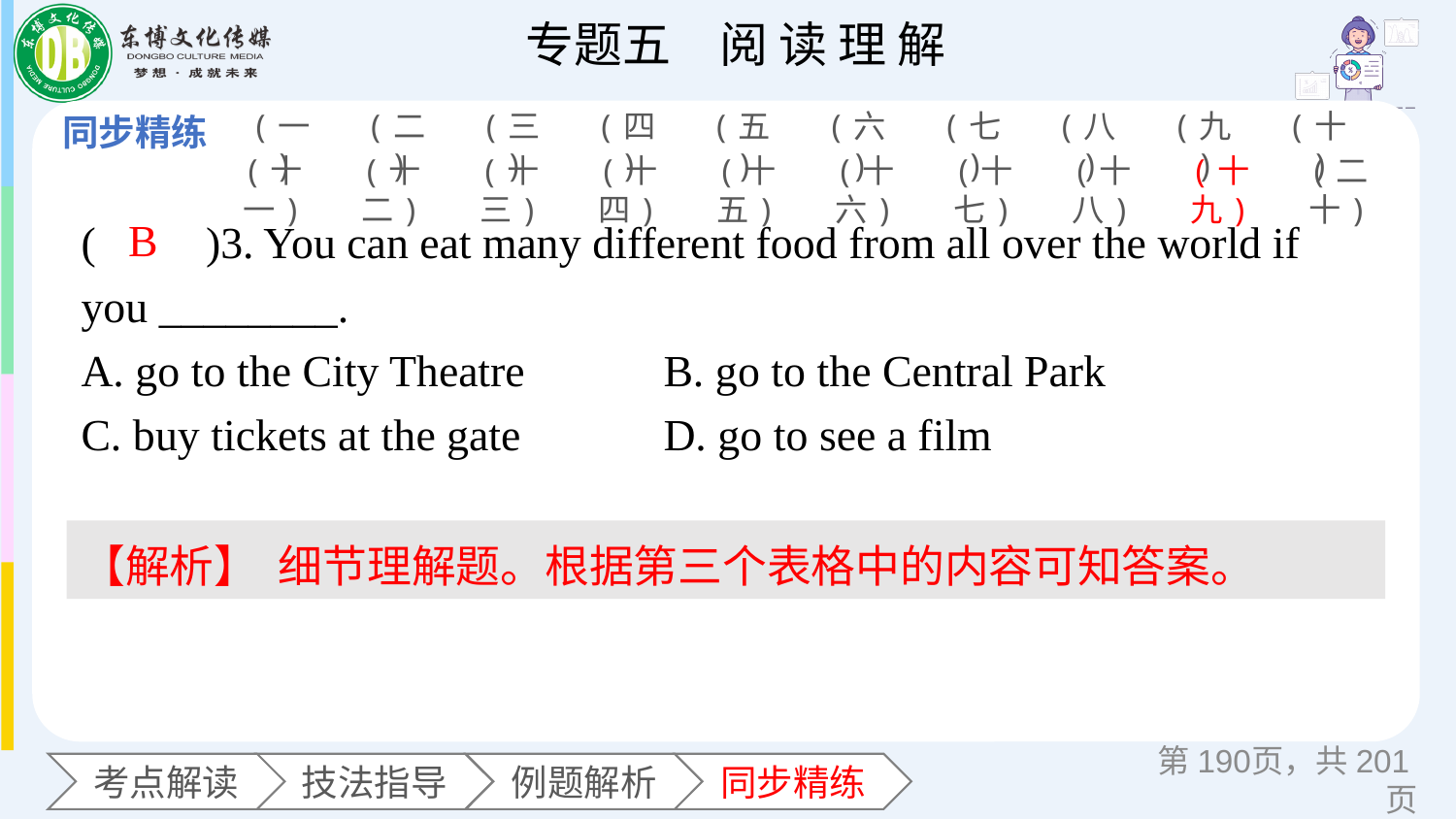

(一)
(二)
(三)
(四)
(五)
(六)
(七)
(八)
(九)
(十)
(十一)
(十二)
(十三)
(十四)
(十五)
(十六)
(十七)
(十八)
(十九)
(二十)
(　　)3. You can eat many different food from all over the world if you ________.
A. go to the City Theatre    	B. go to the Central Park
C. buy tickets at the gate    	D. go to see a film
B
【解析】  细节理解题。根据第三个表格中的内容可知答案。
第190页，共201页